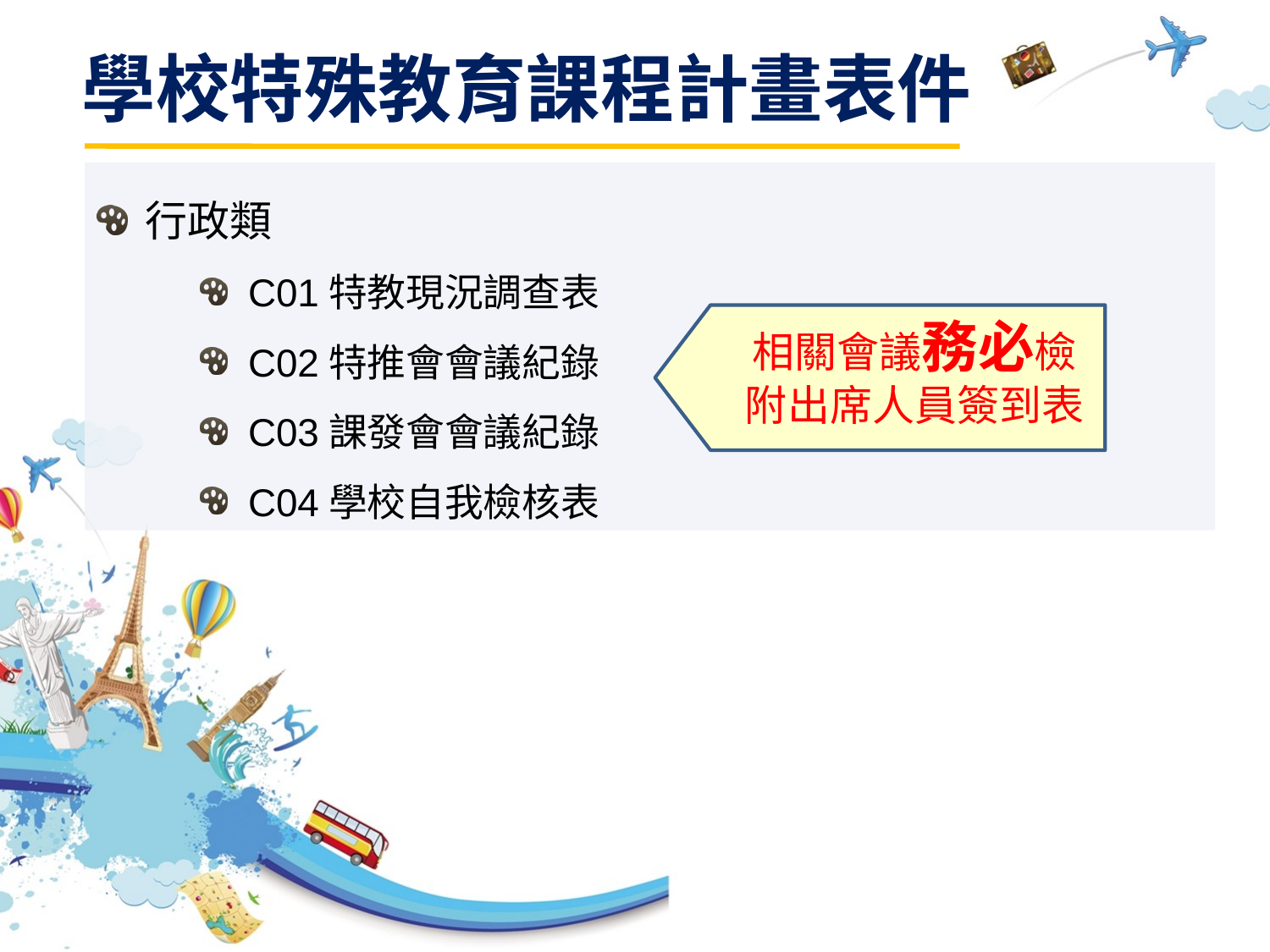

學校特殊教育課程計畫表件
相關會議務必檢附出席人員簽到表
行政類
C01特教現況調查表
C02特推會會議紀錄
C03課發會會議紀錄
C04學校自我檢核表